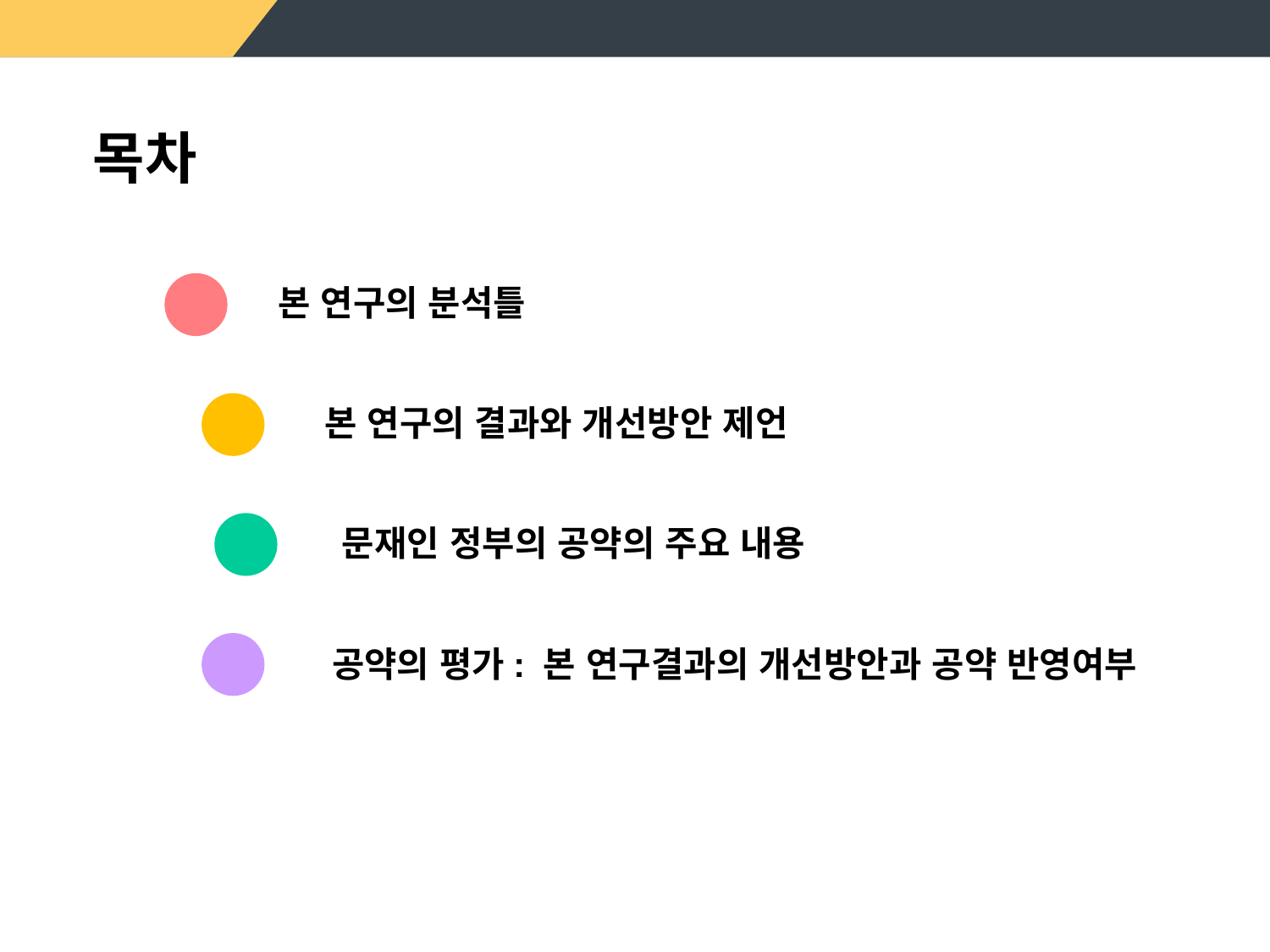

목차

본 연구의 분석틀

본 연구의 결과와 개선방안 제언

문재인 정부의 공약의 주요 내용

공약의 평가: 본 연구결과의 개선방안과 공약 반영여부